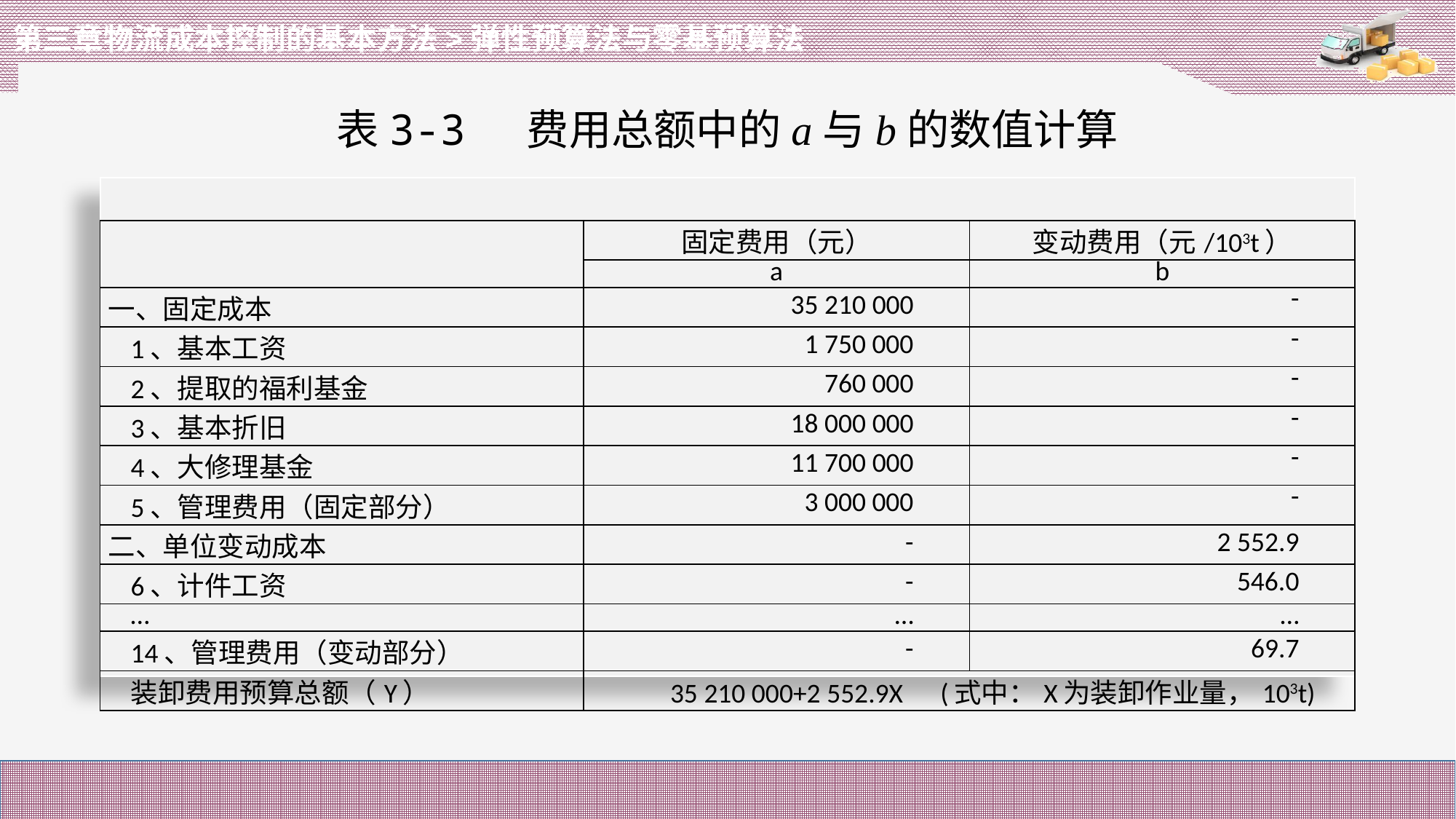

第三章物流成本控制的基本方法>弹性预算法与零基预算法
表3-3  费用总额中的a与b的数值计算

|  | 固定费用（元） | 变动费用（元/103t） |
| --- | --- | --- |
|  | a | b |
| 一、固定成本 | 35 210 000 | - |
| 1、基本工资 | 1 750 000 | - |
| 2、提取的福利基金 | 760 000 | - |
| 3、基本折旧 | 18 000 000 | - |
| 4、大修理基金 | 11 700 000 | - |
| 5、管理费用（固定部分） | 3 000 000 | - |
| 二、单位变动成本 | - | 2 552.9 |
| 6、计件工资 | - | 546.0 |
| … | … | … |
| 14、管理费用（变动部分） | - | 69.7 |
| 装卸费用预算总额（Y） | 35 210 000+2 552.9X (式中：X为装卸作业量，103t) |  |